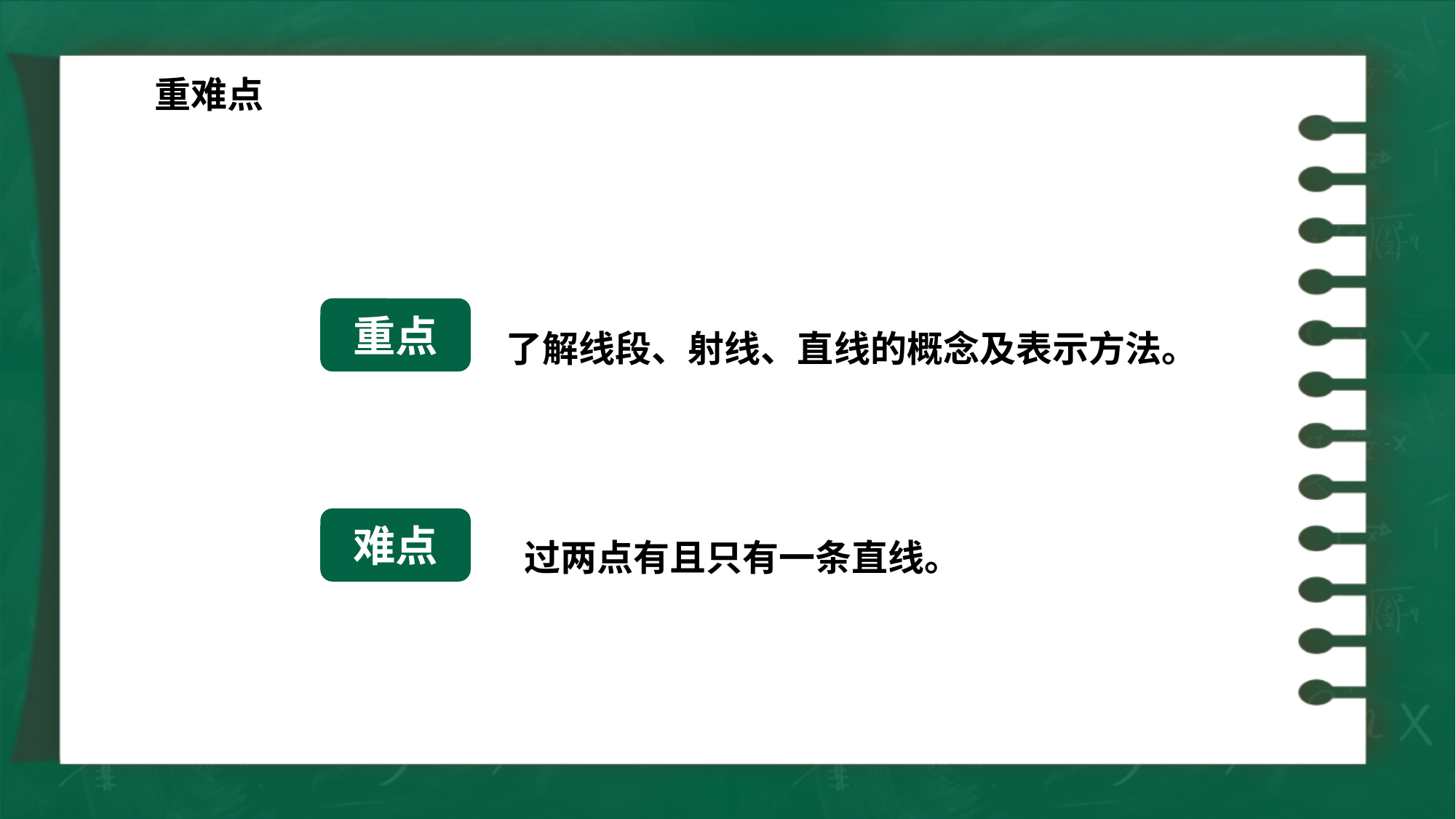

重难点
重点
了解线段、射线、直线的概念及表示方法。
过两点有且只有一条直线。
难点